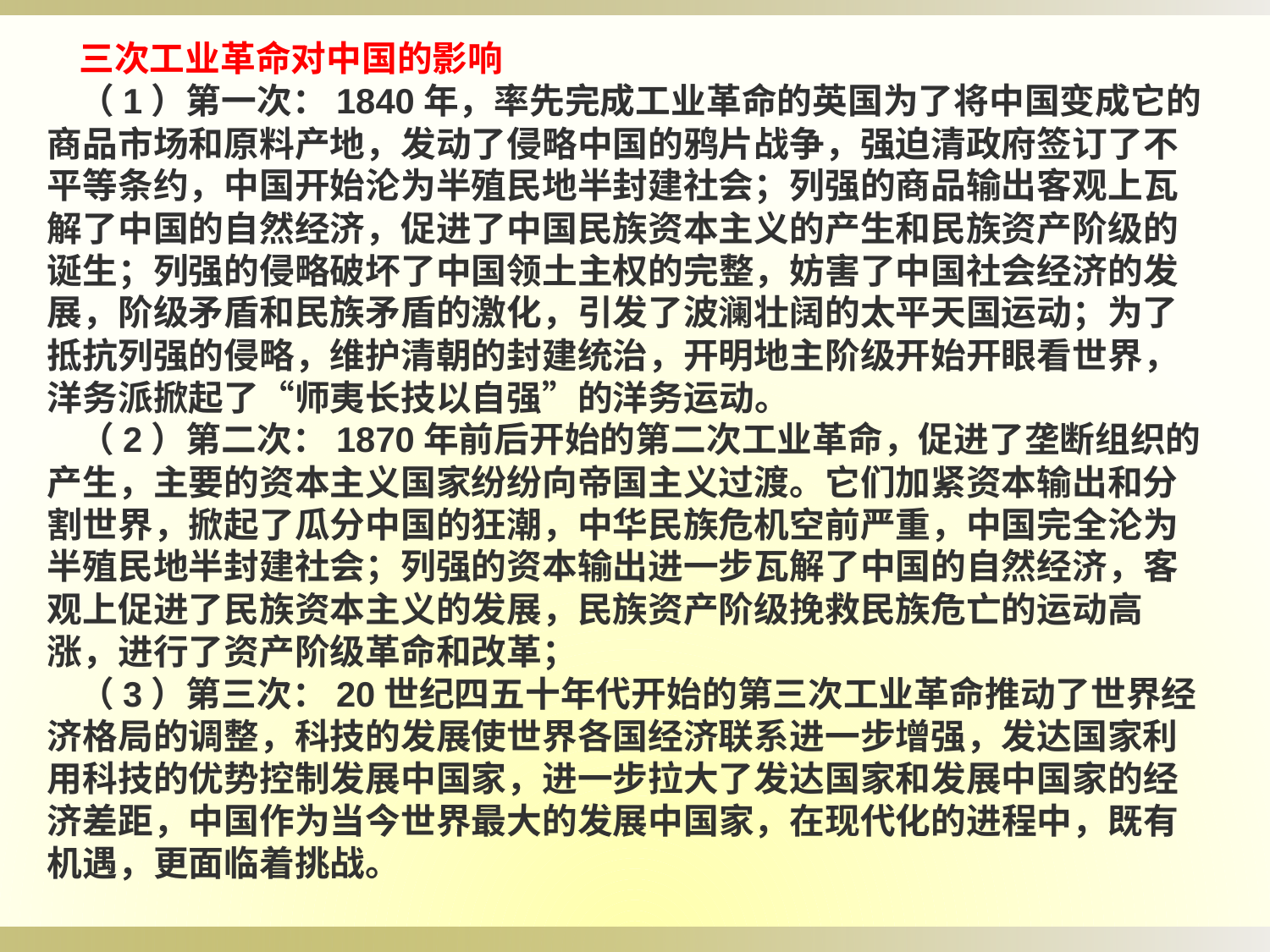

三次工业革命对中国的影响
（1）第一次：1840年，率先完成工业革命的英国为了将中国变成它的商品市场和原料产地，发动了侵略中国的鸦片战争，强迫清政府签订了不平等条约，中国开始沦为半殖民地半封建社会；列强的商品输出客观上瓦解了中国的自然经济，促进了中国民族资本主义的产生和民族资产阶级的诞生；列强的侵略破坏了中国领土主权的完整，妨害了中国社会经济的发展，阶级矛盾和民族矛盾的激化，引发了波澜壮阔的太平天国运动；为了抵抗列强的侵略，维护清朝的封建统治，开明地主阶级开始开眼看世界，洋务派掀起了“师夷长技以自强”的洋务运动。
（2）第二次：1870年前后开始的第二次工业革命，促进了垄断组织的产生，主要的资本主义国家纷纷向帝国主义过渡。它们加紧资本输出和分割世界，掀起了瓜分中国的狂潮，中华民族危机空前严重，中国完全沦为半殖民地半封建社会；列强的资本输出进一步瓦解了中国的自然经济，客观上促进了民族资本主义的发展，民族资产阶级挽救民族危亡的运动高涨，进行了资产阶级革命和改革；
（3）第三次：20世纪四五十年代开始的第三次工业革命推动了世界经济格局的调整，科技的发展使世界各国经济联系进一步增强，发达国家利用科技的优势控制发展中国家，进一步拉大了发达国家和发展中国家的经济差距，中国作为当今世界最大的发展中国家，在现代化的进程中，既有机遇，更面临着挑战。